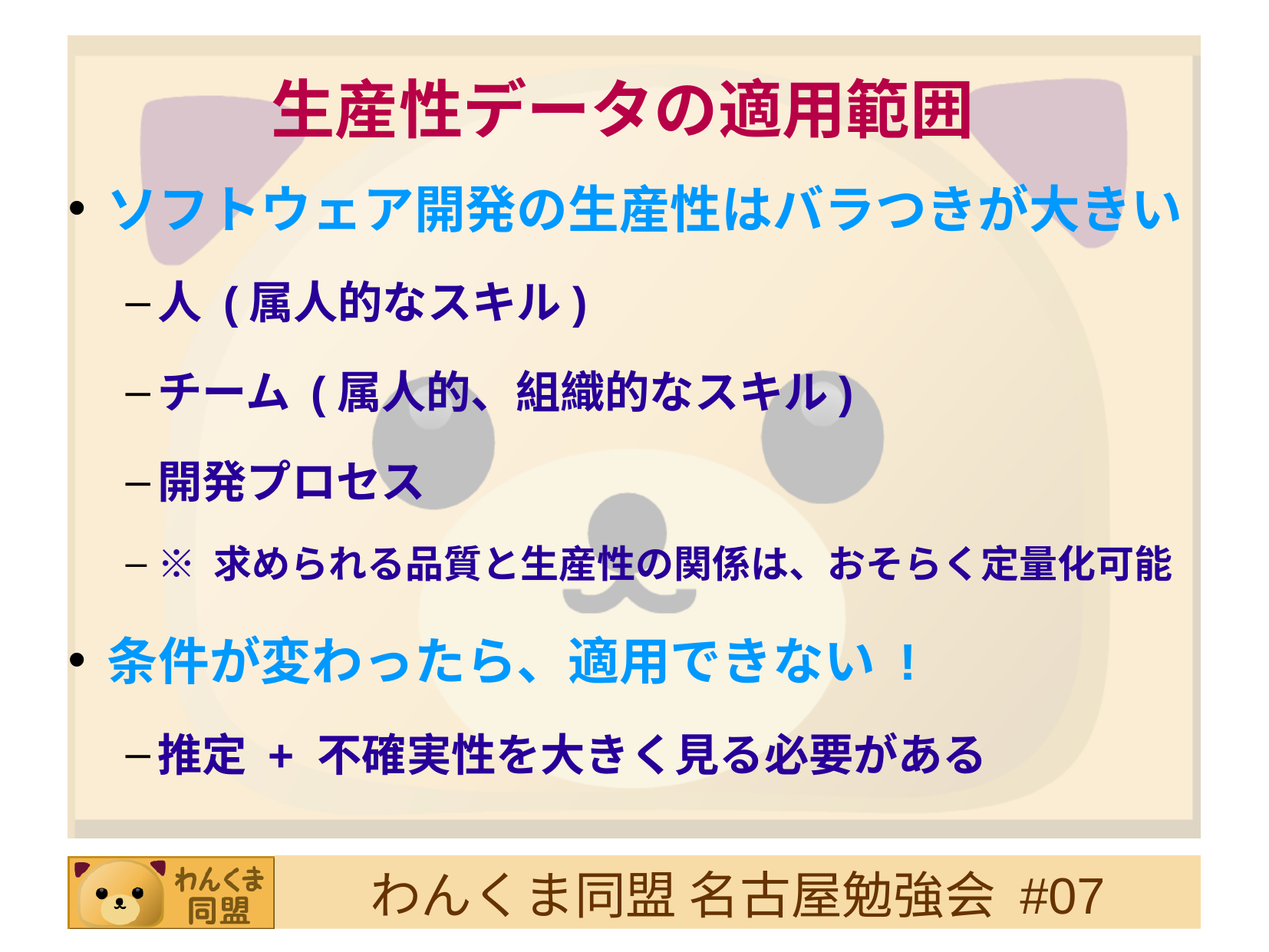

# 生産性データの適用範囲
ソフトウェア開発の生産性はバラつきが大きい
人 (属人的なスキル)‏
チーム (属人的、組織的なスキル)‏
開発プロセス
※ 求められる品質と生産性の関係は、おそらく定量化可能
条件が変わったら、適用できない !
推定 + 不確実性を大きく見る必要がある